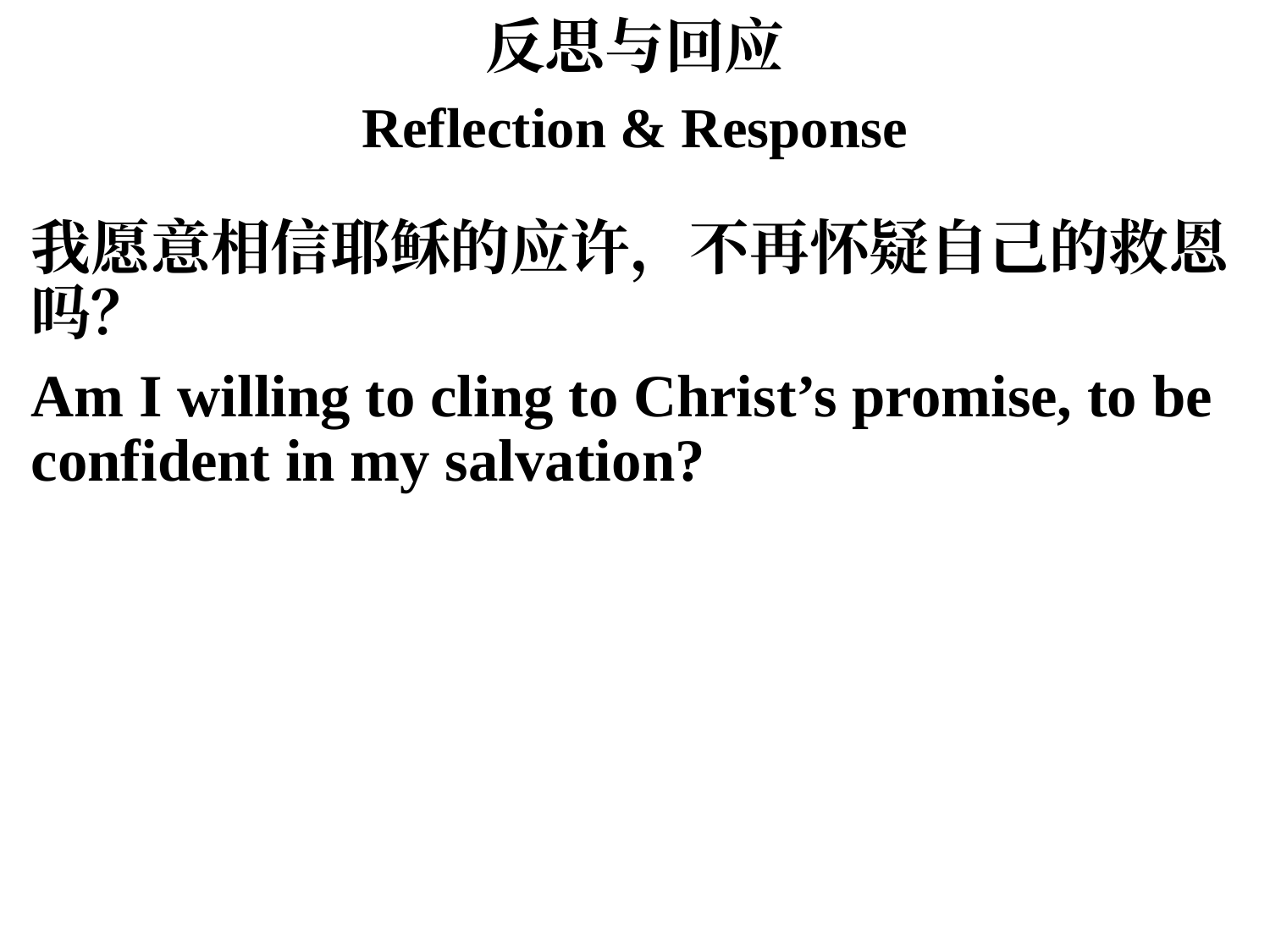

反思与回应
Reflection & Response

我愿意相信耶稣的应许，不再怀疑自己的救恩吗？
Am I willing to cling to Christ’s promise, to be confident in my salvation?